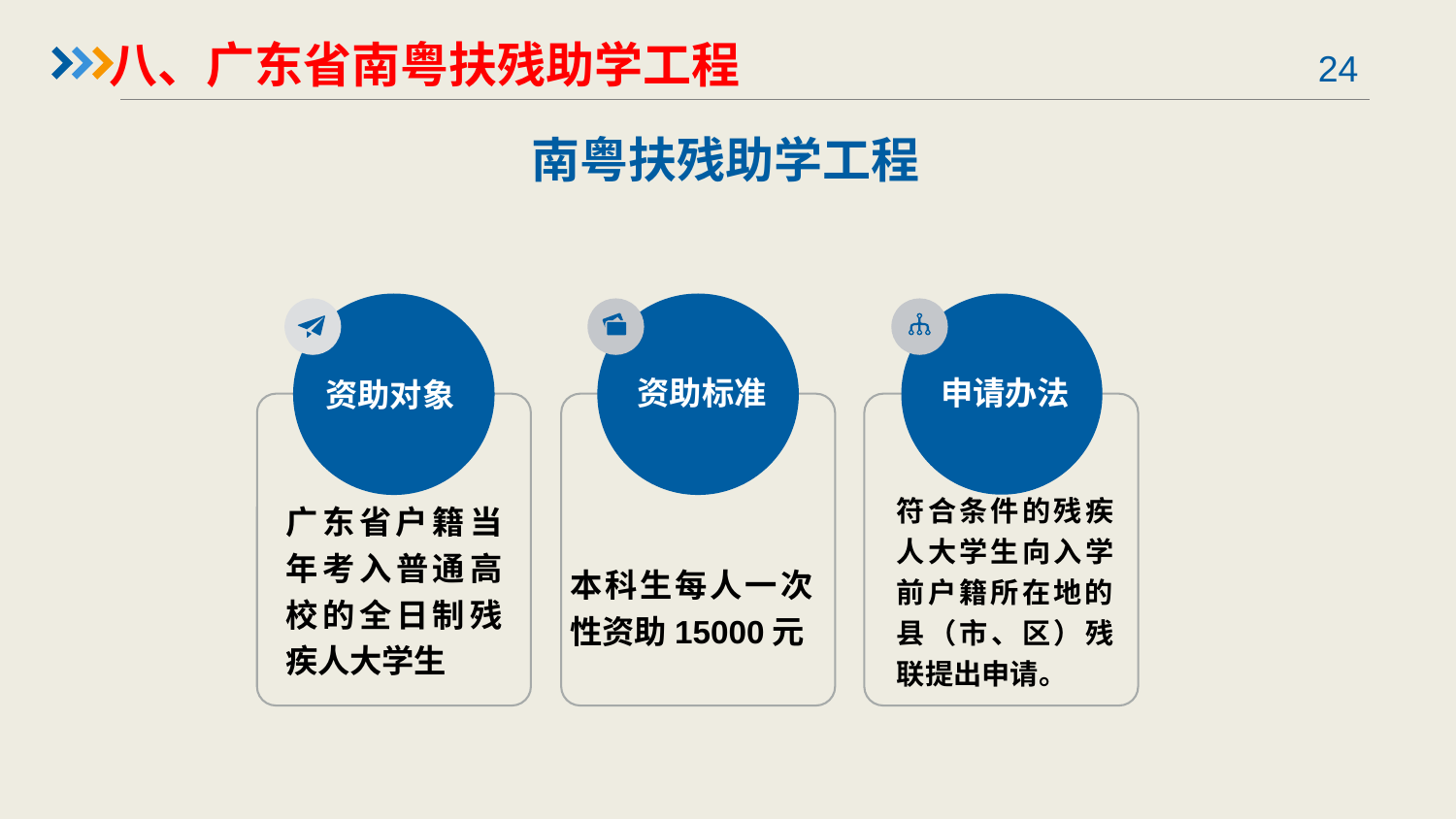

八、广东省南粤扶残助学工程
南粤扶残助学工程

资助对象
资助标准
申请办法

广东省户籍当年考入普通高校的全日制残疾人大学生
本科生每人一次性资助15000元
符合条件的残疾人大学生向入学前户籍所在地的县（市、区）残联提出申请。